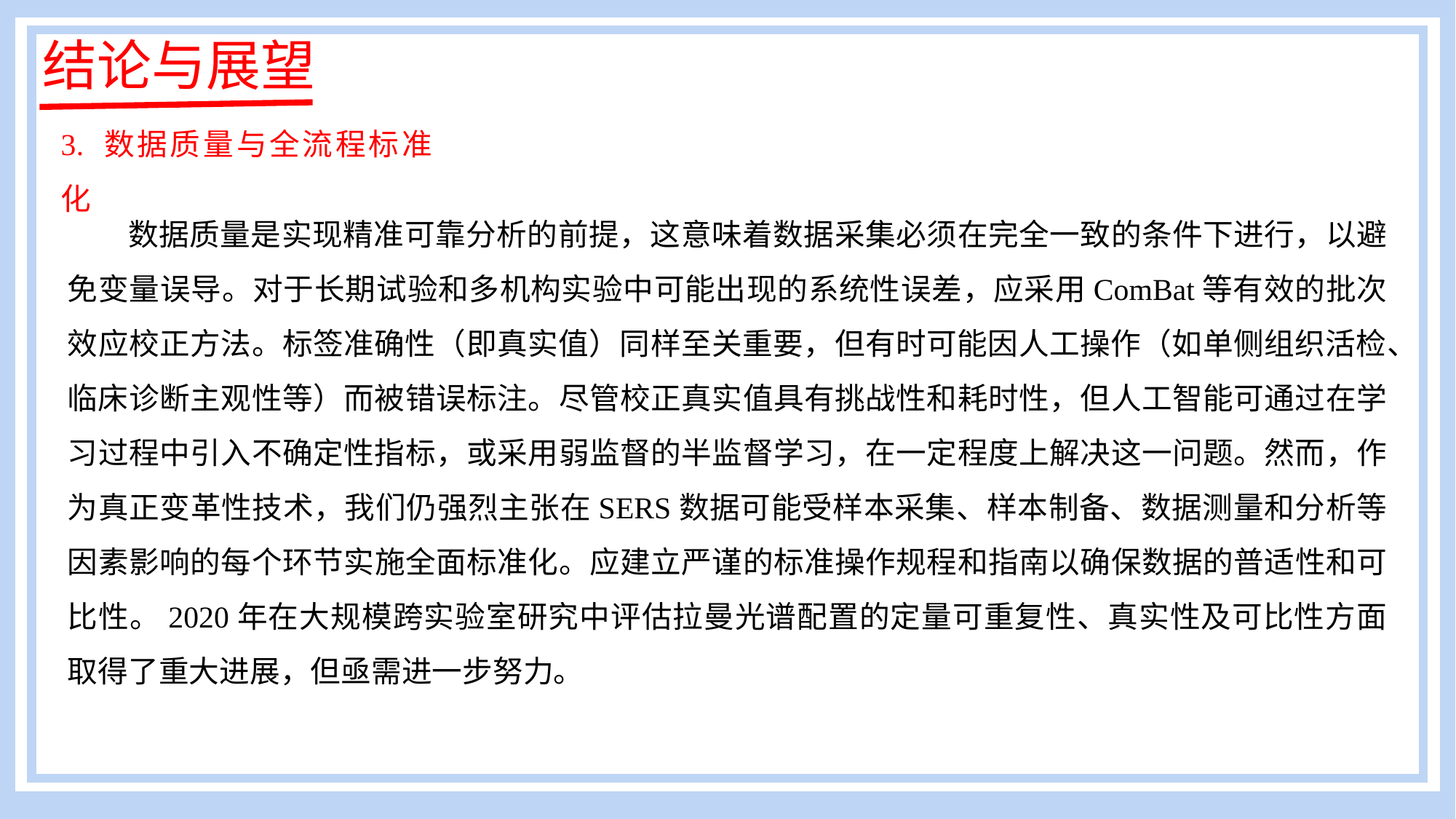

结论与展望
c
3. 数据质量与全流程标准化
数据质量是实现精准可靠分析的前提，这意味着数据采集必须在完全一致的条件下进行，以避免变量误导。对于长期试验和多机构实验中可能出现的系统性误差，应采用ComBat等有效的批次效应校正方法。标签准确性（即真实值）同样至关重要，但有时可能因人工操作（如单侧组织活检、临床诊断主观性等）而被错误标注。尽管校正真实值具有挑战性和耗时性，但人工智能可通过在学习过程中引入不确定性指标，或采用弱监督的半监督学习，在一定程度上解决这一问题。然而，作为真正变革性技术，我们仍强烈主张在SERS数据可能受样本采集、样本制备、数据测量和分析等因素影响的每个环节实施全面标准化。应建立严谨的标准操作规程和指南以确保数据的普适性和可比性。2020年在大规模跨实验室研究中评估拉曼光谱配置的定量可重复性、真实性及可比性方面取得了重大进展，但亟需进一步努力。